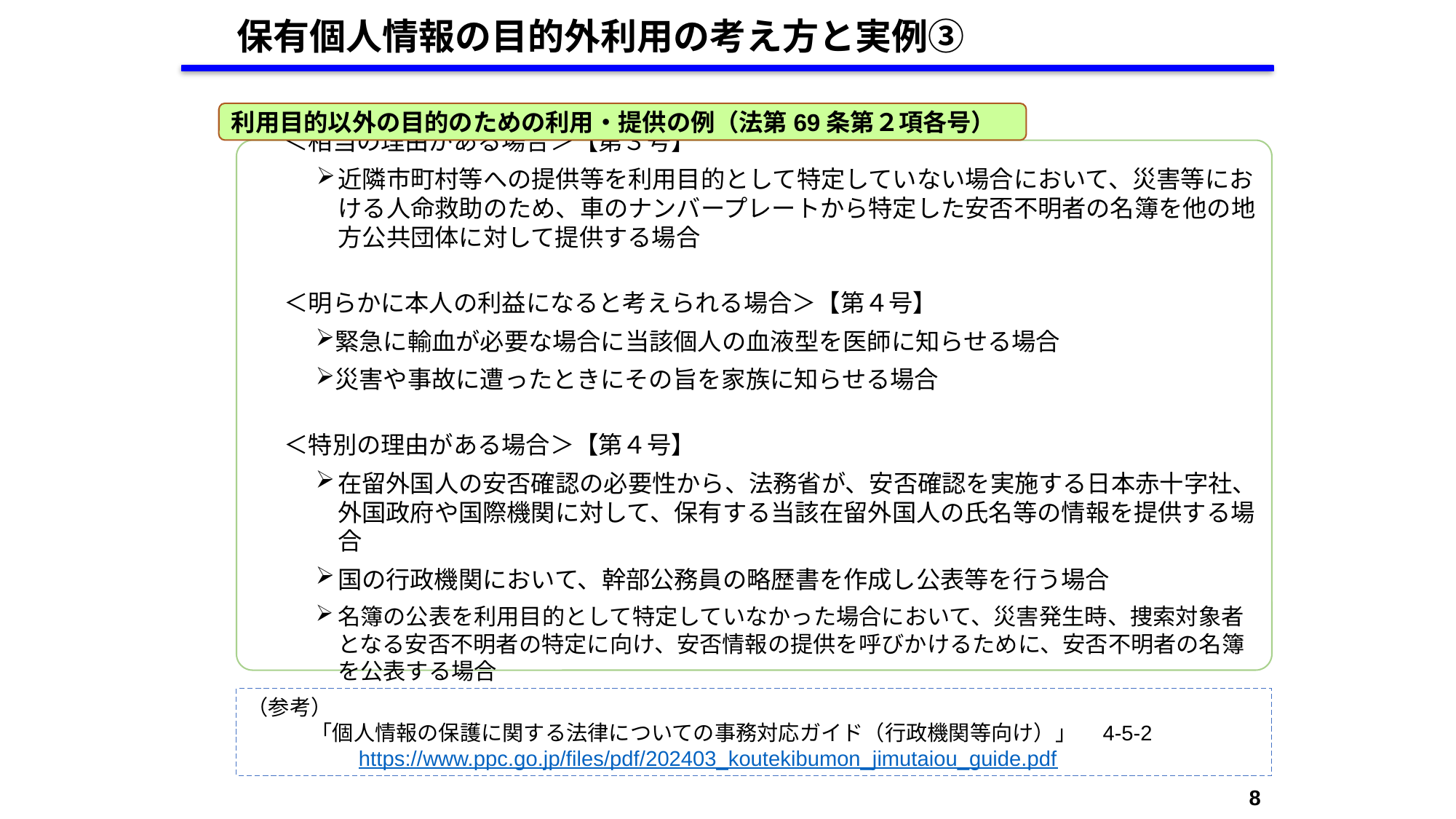

保有個人情報の目的外利用の考え方と実例③

利用目的以外の目的のための利用・提供の例（法第69条第２項各号）
＜相当の理由がある場合＞【第３号】
近隣市町村等への提供等を利用目的として特定していない場合において、災害等における⼈命救助のため、⾞のナンバープレートから特定した安否不明者の名簿を他の地⽅公共団体に対して提供する場合

＜明らかに本人の利益になると考えられる場合＞【第４号】
緊急に輸血が必要な場合に当該個人の血液型を医師に知らせる場合
災害や事故に遭ったときにその旨を家族に知らせる場合

＜特別の理由がある場合＞【第４号】
在留外国人の安否確認の必要性から、法務省が、安否確認を実施する日本赤十字社、外国政府や国際機関に対して、保有する当該在留外国人の氏名等の情報を提供する場合
国の行政機関において、幹部公務員の略歴書を作成し公表等を行う場合
名簿の公表を利用目的として特定していなかった場合において、災害発⽣時、捜索対象者となる安否不明者の特定に向け、安否情報の提供を呼びかけるために、安否不明者の名簿を公表する場合
（参考）
　　　「個人情報の保護に関する法律についての事務対応ガイド（行政機関等向け）」　4-5-2
　　　　　https://www.ppc.go.jp/files/pdf/202403_koutekibumon_jimutaiou_guide.pdf
8